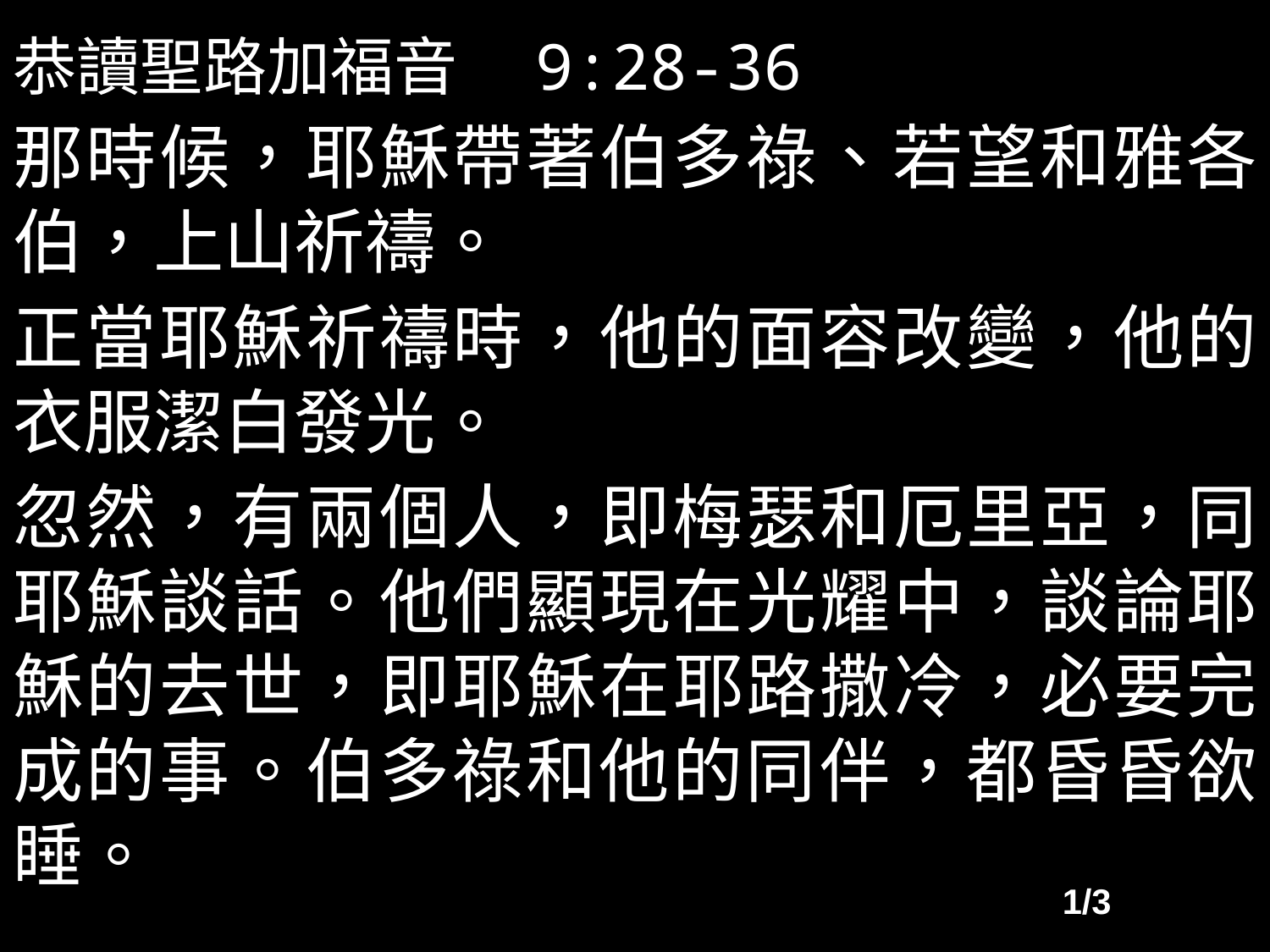

恭讀聖路加福音　9:28-36
那時候，耶穌帶著伯多祿、若望和雅各伯，上山祈禱。
正當耶穌祈禱時，他的面容改變，他的衣服潔白發光。
忽然，有兩個人，即梅瑟和厄里亞，同耶穌談話。他們顯現在光耀中，談論耶穌的去世，即耶穌在耶路撒冷，必要完成的事。伯多祿和他的同伴，都昏昏欲睡。

1/3